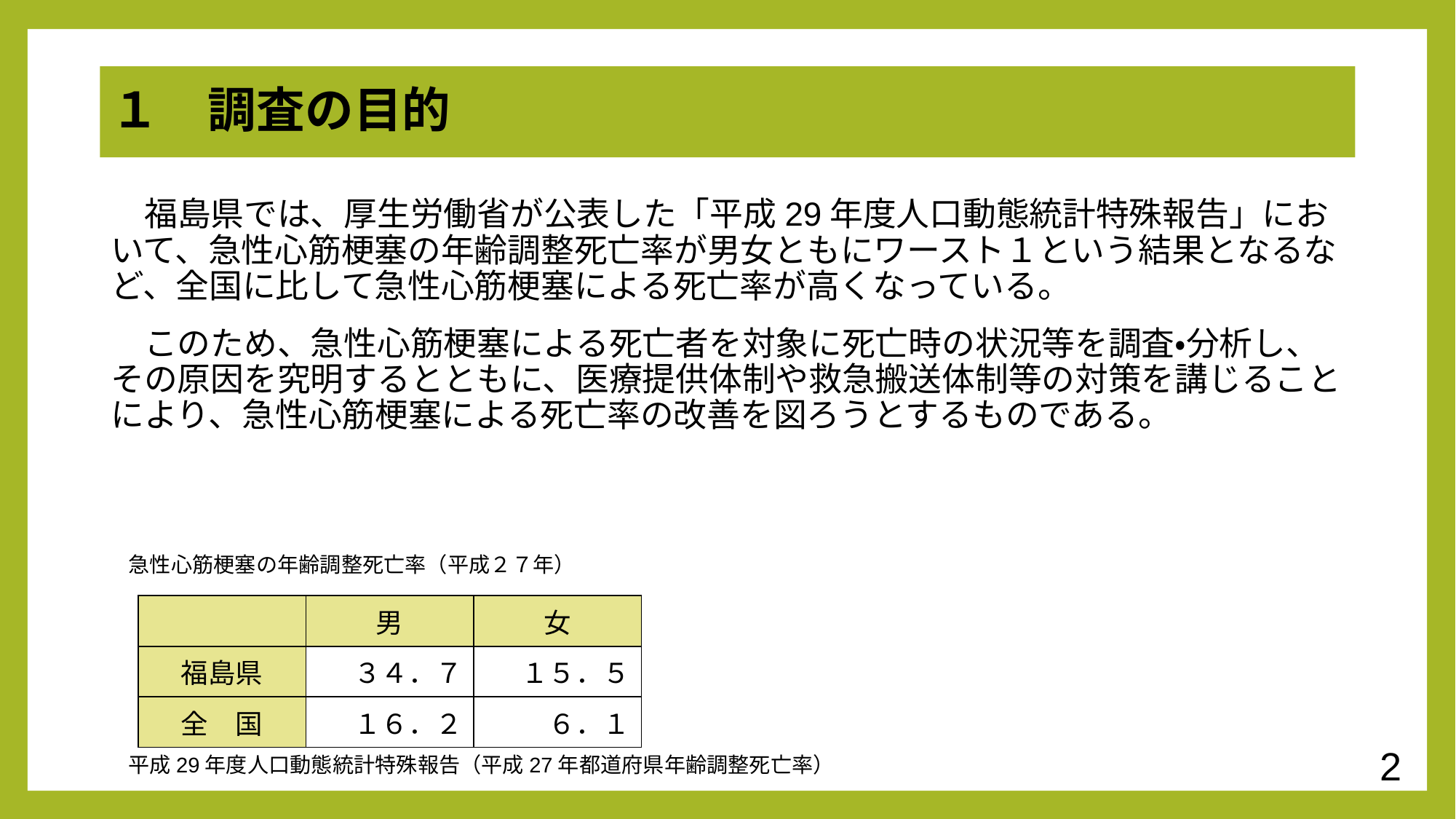

# １　調査の目的
　福島県では、厚生労働省が公表した「平成29年度人口動態統計特殊報告」において、急性心筋梗塞の年齢調整死亡率が男女ともにワースト１という結果となるなど、全国に比して急性心筋梗塞による死亡率が高くなっている。
　このため、急性心筋梗塞による死亡者を対象に死亡時の状況等を調査・分析し、その原因を究明するとともに、医療提供体制や救急搬送体制等の対策を講じることにより、急性心筋梗塞による死亡率の改善を図ろうとするものである。
急性心筋梗塞の年齢調整死亡率（平成２７年）
|  | 男 | 女 |
| --- | --- | --- |
| 福島県 | ３４．７ | １５．５ |
| 全　国 | １６．２ | ６．１ |
2
平成29年度人口動態統計特殊報告（平成27年都道府県年齢調整死亡率）